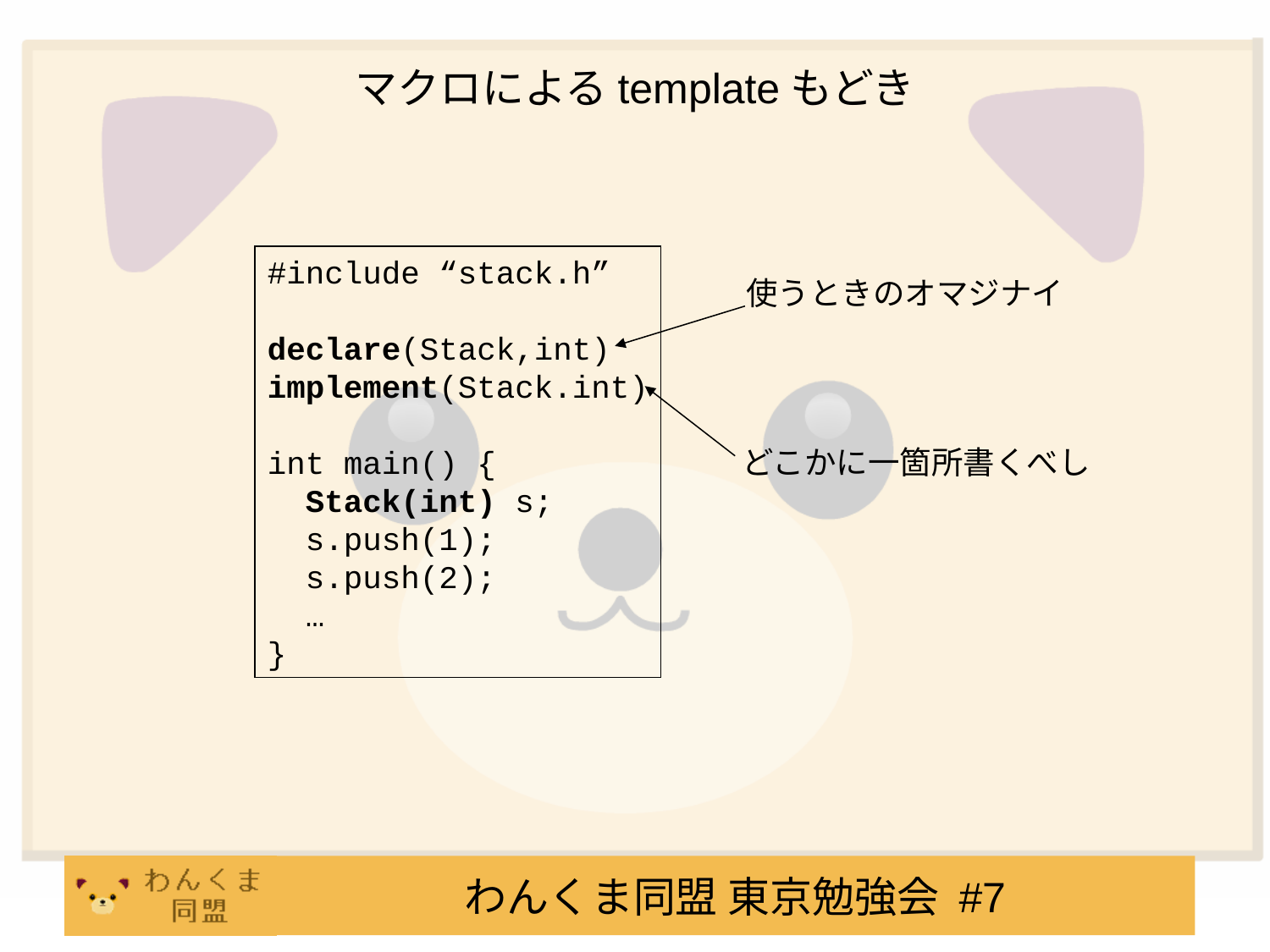

# マクロによるtemplateもどき
#include “stack.h”

declare(Stack,int)
implement(Stack.int)

int main() {
  Stack(int) s;
  s.push(1);
  s.push(2);
  …
}
使うときのオマジナイ

どこかに一箇所書くべし